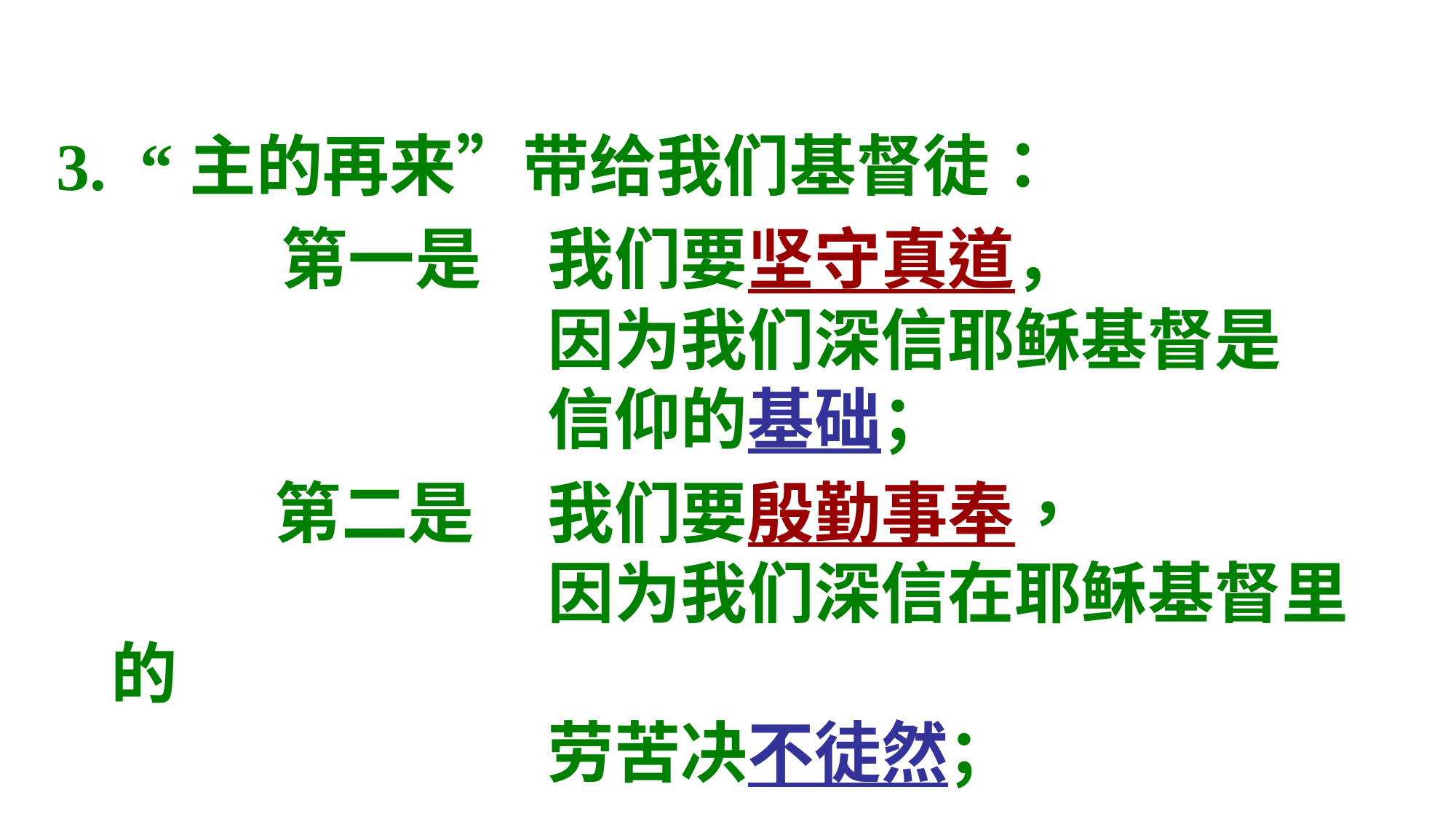

3.  “主的再来”带给我们基督徒：
   第一是 	我们要坚守真道，
                	因为我们深信耶稣基督是
                	信仰的基础；
第二是 	我们要殷勤事奉，
                	因为我们深信在耶稣基督里的
                	劳苦决不徒然；